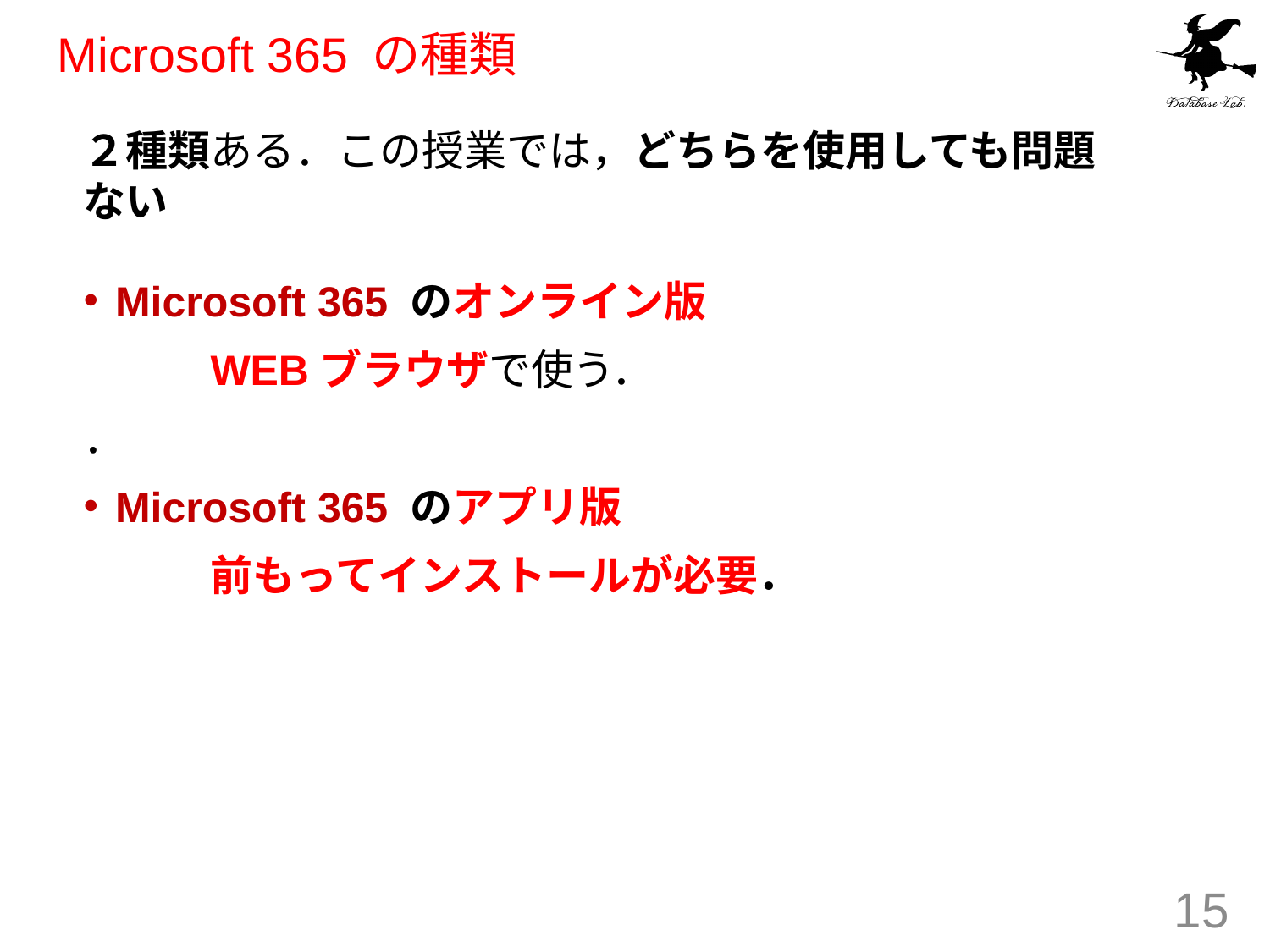

# Microsoft 365 の種類
２種類ある．この授業では，どちらを使用しても問題ない
Microsoft 365 のオンライン版
	WEBブラウザで使う．
．
Microsoft 365 のアプリ版
	前もってインストールが必要．

15